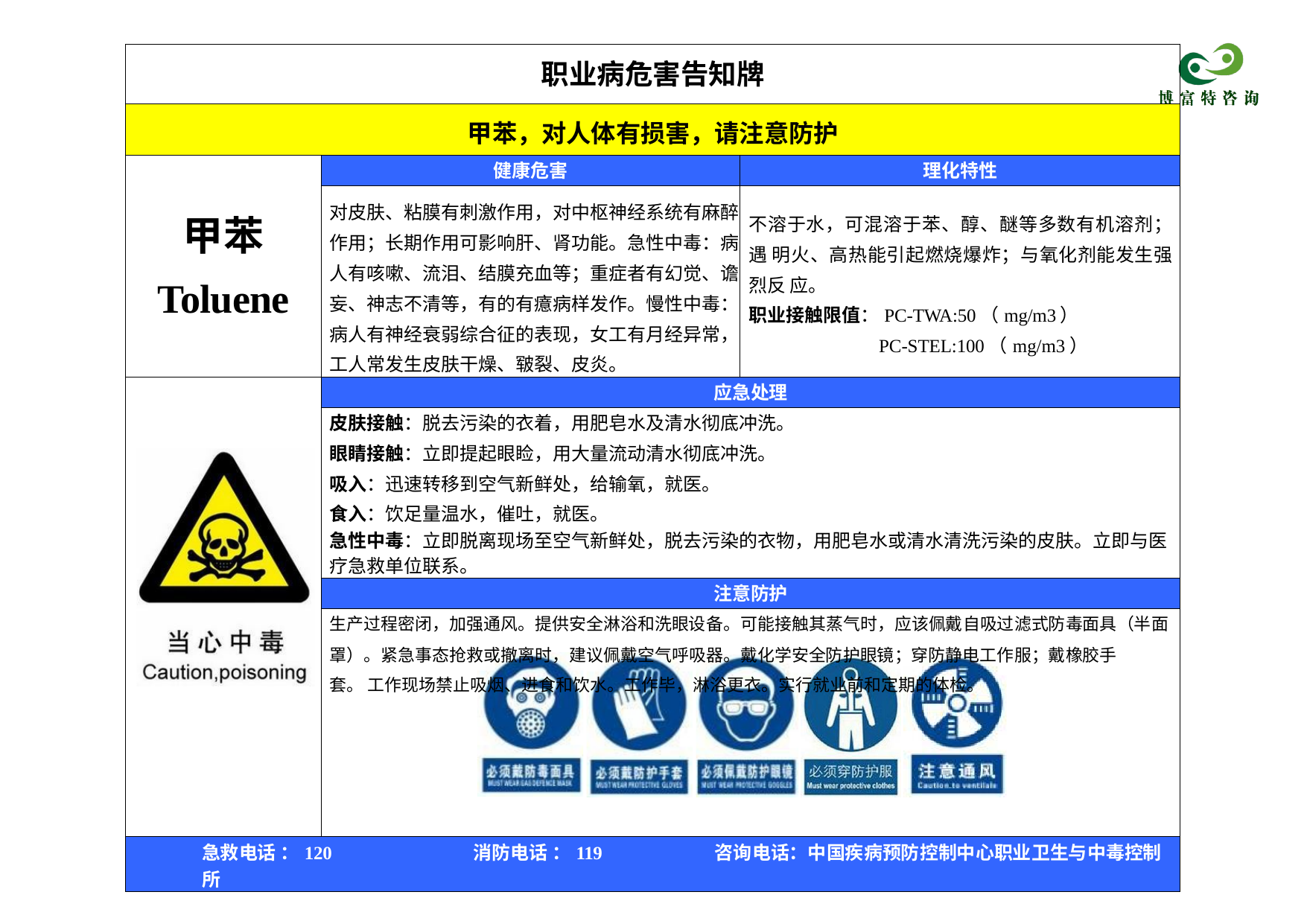

| 职业病危害告知牌 |  |  |
| --- | --- | --- |
| 甲苯，对人体有损害，请注意防护 |  |  |
| 甲苯 Toluene | 健康危害 | 理化特性 |
|  | 对皮肤、粘膜有刺激作用，对中枢神经系统有麻醉 作用；长期作用可影响肝、肾功能。急性中毒：病 人有咳嗽、流泪、结膜充血等；重症者有幻觉、谵 妄、神志不清等，有的有癔病样发作。慢性中毒： 病人有神经衰弱综合征的表现，女工有月经异常， 工人常发生皮肤干燥、皲裂、皮炎。 | 不溶于水，可混溶于苯、醇、醚等多数有机溶剂；遇 明火、高热能引起燃烧爆炸；与氧化剂能发生强烈反 应。 职业接触限值：PC-TWA:50（mg/m3） PC-STEL:100（mg/m3） |
|  | 应急处理 |  |
|  | 皮肤接触：脱去污染的衣着，用肥皂水及清水彻底冲洗。 眼睛接触：立即提起眼睑，用大量流动清水彻底冲洗。 吸入：迅速转移到空气新鲜处，给输氧，就医。 食入：饮足量温水，催吐，就医。 急性中毒：立即脱离现场至空气新鲜处，脱去污染的衣物，用肥皂水或清水清洗污染的皮肤。立即与医 疗急救单位联系。 |  |
|  | 注意防护 |  |
|  | 生产过程密闭，加强通风。提供安全淋浴和洗眼设备。可能接触其蒸气时，应该佩戴自吸过滤式防毒面具（半面 罩）。紧急事态抢救或撤离时，建议佩戴空气呼吸器。戴化学安全防护眼镜；穿防静电工作服；戴橡胶手套。 工作现场禁止吸烟、进食和饮水。工作毕，淋浴更衣。实行就业前和定期的体检。 |  |
| 急救电话 ：120 消防电话 ：119 咨询电话：中国疾病预防控制中心职业卫生与中毒控制所 |  |  |